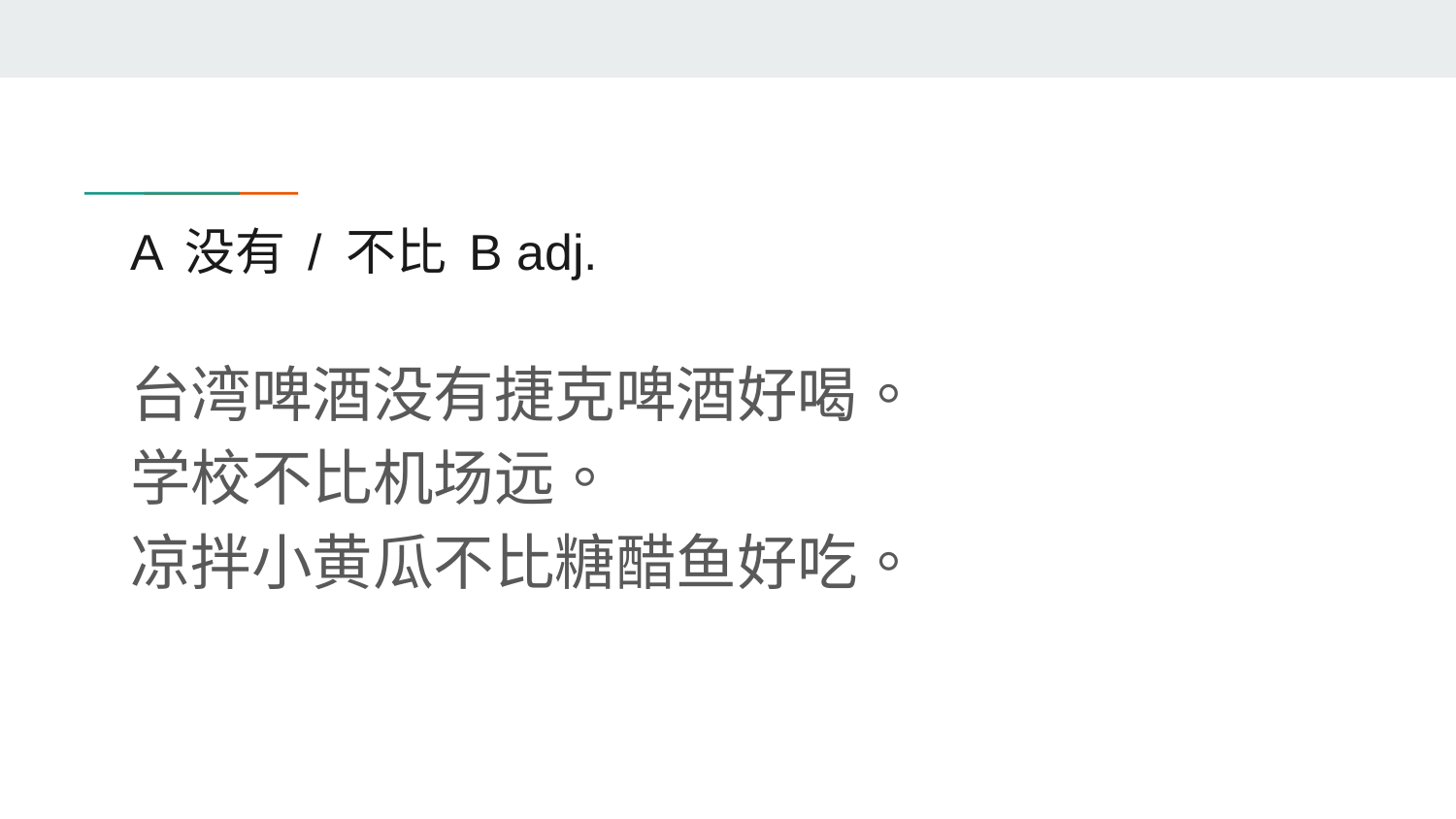

# A 没有 / 不比 B adj.
台湾啤酒没有捷克啤酒好喝。
学校不比机场远。
凉拌小黄瓜不比糖醋鱼好吃。